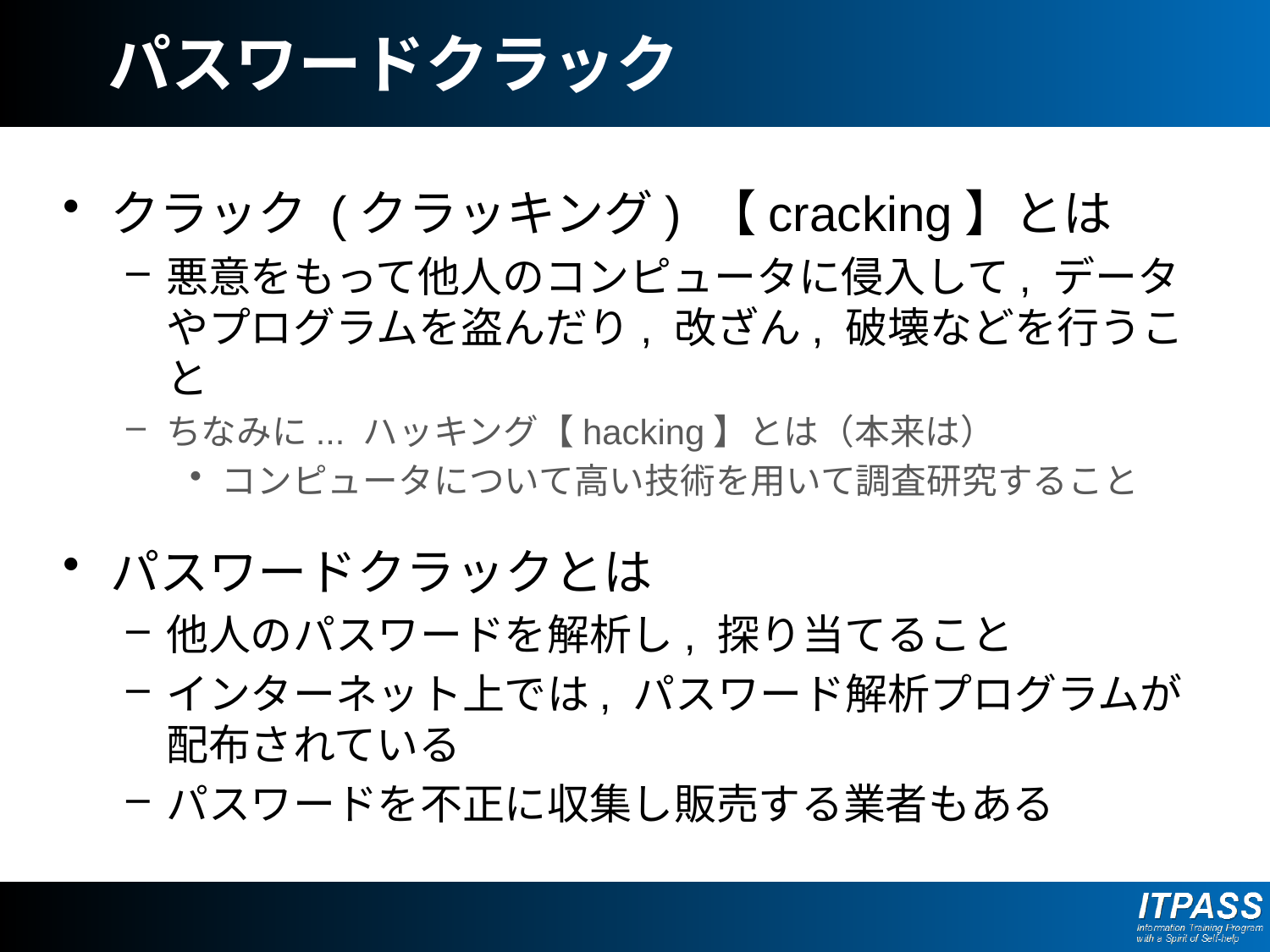

# パスワードクラック
クラック (クラッキング) 【cracking】とは
悪意をもって他人のコンピュータに侵入して, データやプログラムを盗んだり, 改ざん, 破壊などを行うこと
ちなみに... ハッキング【hacking】とは（本来は）
コンピュータについて高い技術を用いて調査研究すること

パスワードクラックとは
他人のパスワードを解析し, 探り当てること
インターネット上では, パスワード解析プログラムが配布されている
パスワードを不正に収集し販売する業者もある